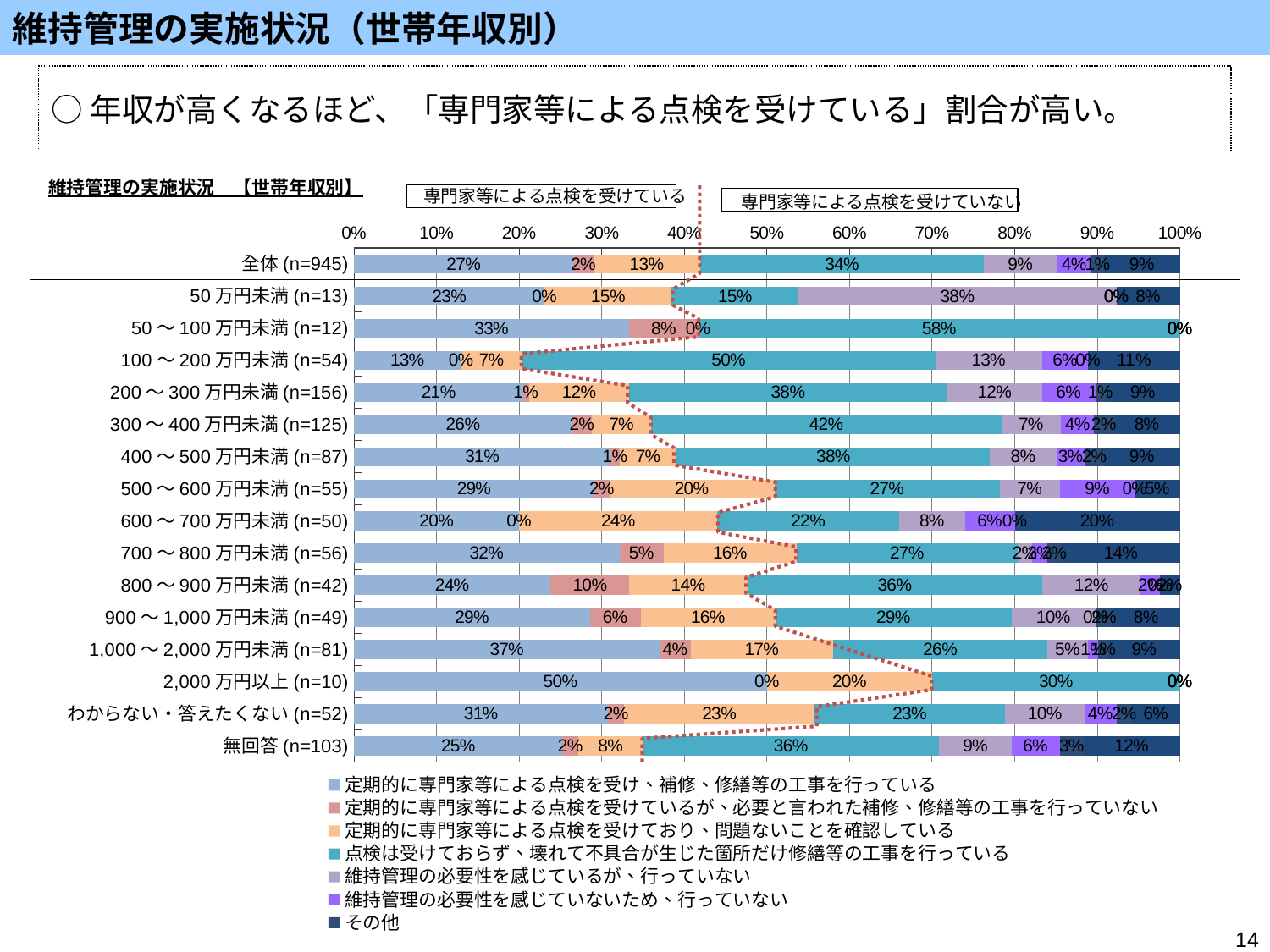

維持管理の実施状況（世帯年収別）
○年収が高くなるほど、「専門家等による点検を受けている」割合が高い。

### Chart: 維持管理の実施状況　【世帯年収別】

| Category | 定期的に専門家等による点検を受け、補修、修繕等の工事を行っている | 定期的に専門家等による点検を受けているが、必要と言われた補修、修繕等の工事を行っていない | 定期的に専門家等による点検を受けており、問題ないことを確認している | 点検は受けておらず、壊れて不具合が生じた箇所だけ修繕等の工事を行っている | 維持管理の必要性を感じているが、行っていない | 維持管理の必要性を感じていないため、行っていない | その他 | 無回答 |
|---|---|---|---|---|---|---|---|---|
| 全体(n=945) | 0.2656084656084656 | 0.02433862433862434 | 0.1291005291005291 | 0.3439153439153439 | 0.08783068783068783 | 0.042328042328042326 | 0.014814814814814815 | 0.09206349206349207 |
| 50万円未満(n=13) | 0.23076923076923078 | 0.0 | 0.15384615384615385 | 0.15384615384615385 | 0.38461538461538464 | 0.0 | 0.0 | 0.07692307692307693 |
| 50～100万円未満(n=12) | 0.3333333333333333 | 0.08333333333333333 | 0.0 | 0.5833333333333334 | 0.0 | 0.0 | 0.0 | 0.0 |
| 100～200万円未満(n=54) | 0.12962962962962962 | 0.0 | 0.07407407407407407 | 0.5 | 0.12962962962962962 | 0.05555555555555555 | 0.0 | 0.1111111111111111 |
| 200～300万円未満(n=156) | 0.20512820512820512 | 0.00641025641025641 | 0.12179487179487179 | 0.38461538461538464 | 0.11538461538461539 | 0.0641025641025641 | 0.01282051282051282 | 0.08974358974358974 |
| 300～400万円未満(n=125) | 0.264 | 0.024 | 0.072 | 0.424 | 0.072 | 0.04 | 0.024 | 0.08 |
| 400～500万円未満(n=87) | 0.3103448275862069 | 0.011494252873563218 | 0.06896551724137931 | 0.3793103448275862 | 0.08045977011494253 | 0.034482758620689655 | 0.022988505747126436 | 0.09195402298850575 |
| 500～600万円未満(n=55) | 0.2909090909090909 | 0.01818181818181818 | 0.2 | 0.2727272727272727 | 0.07272727272727272 | 0.09090909090909091 | 0.0 | 0.05454545454545454 |
| 600～700万円未満(n=50) | 0.2 | 0.0 | 0.24 | 0.22 | 0.08 | 0.06 | 0.0 | 0.2 |
| 700～800万円未満(n=56) | 0.32142857142857145 | 0.05357142857142857 | 0.16071428571428573 | 0.26785714285714285 | 0.017857142857142856 | 0.017857142857142856 | 0.017857142857142856 | 0.14285714285714285 |
| 800～900万円未満(n=42) | 0.23809523809523808 | 0.09523809523809523 | 0.14285714285714285 | 0.35714285714285715 | 0.11904761904761904 | 0.023809523809523808 | 0.0 | 0.023809523809523808 |
| 900～1,000万円未満(n=49) | 0.2857142857142857 | 0.061224489795918366 | 0.16326530612244897 | 0.2857142857142857 | 0.10204081632653061 | 0.0 | 0.02040816326530612 | 0.08163265306122448 |
| 1,000～2,000万円未満(n=81) | 0.37037037037037035 | 0.037037037037037035 | 0.1728395061728395 | 0.25925925925925924 | 0.04938271604938271 | 0.012345679012345678 | 0.012345679012345678 | 0.08641975308641975 |
| 2,000万円以上(n=10) | 0.5 | 0.0 | 0.2 | 0.3 | 0.0 | 0.0 | 0.0 | 0.0 |
| わからない・答えたくない(n=52) | 0.3076923076923077 | 0.019230769230769232 | 0.23076923076923078 | 0.23076923076923078 | 0.09615384615384616 | 0.038461538461538464 | 0.019230769230769232 | 0.057692307692307696 |
| 無回答(n=103) | 0.2524271844660194 | 0.019417475728155338 | 0.07766990291262135 | 0.3592233009708738 | 0.08737864077669903 | 0.05825242718446602 | 0.02912621359223301 | 0.11650485436893204 |
専門家等による点検を受けている

専門家等による点検を受けていない

14